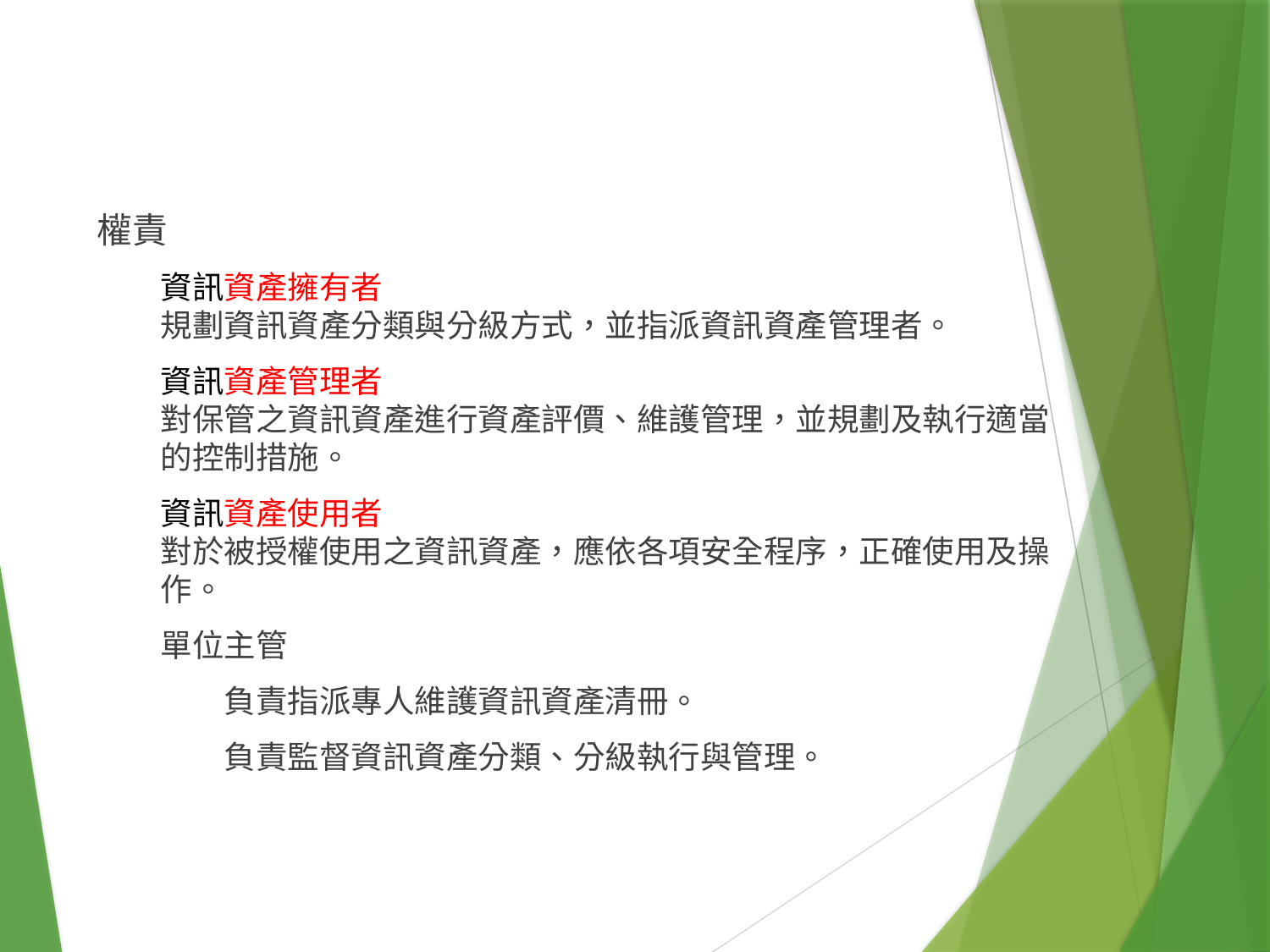

權責
資訊資產擁有者
規劃資訊資產分類與分級方式，並指派資訊資產管理者。
資訊資產管理者
對保管之資訊資產進行資產評價、維護管理，並規劃及執行適當的控制措施。
資訊資產使用者
對於被授權使用之資訊資產，應依各項安全程序，正確使用及操作。
單位主管
負責指派專人維護資訊資產清冊。
負責監督資訊資產分類、分級執行與管理。